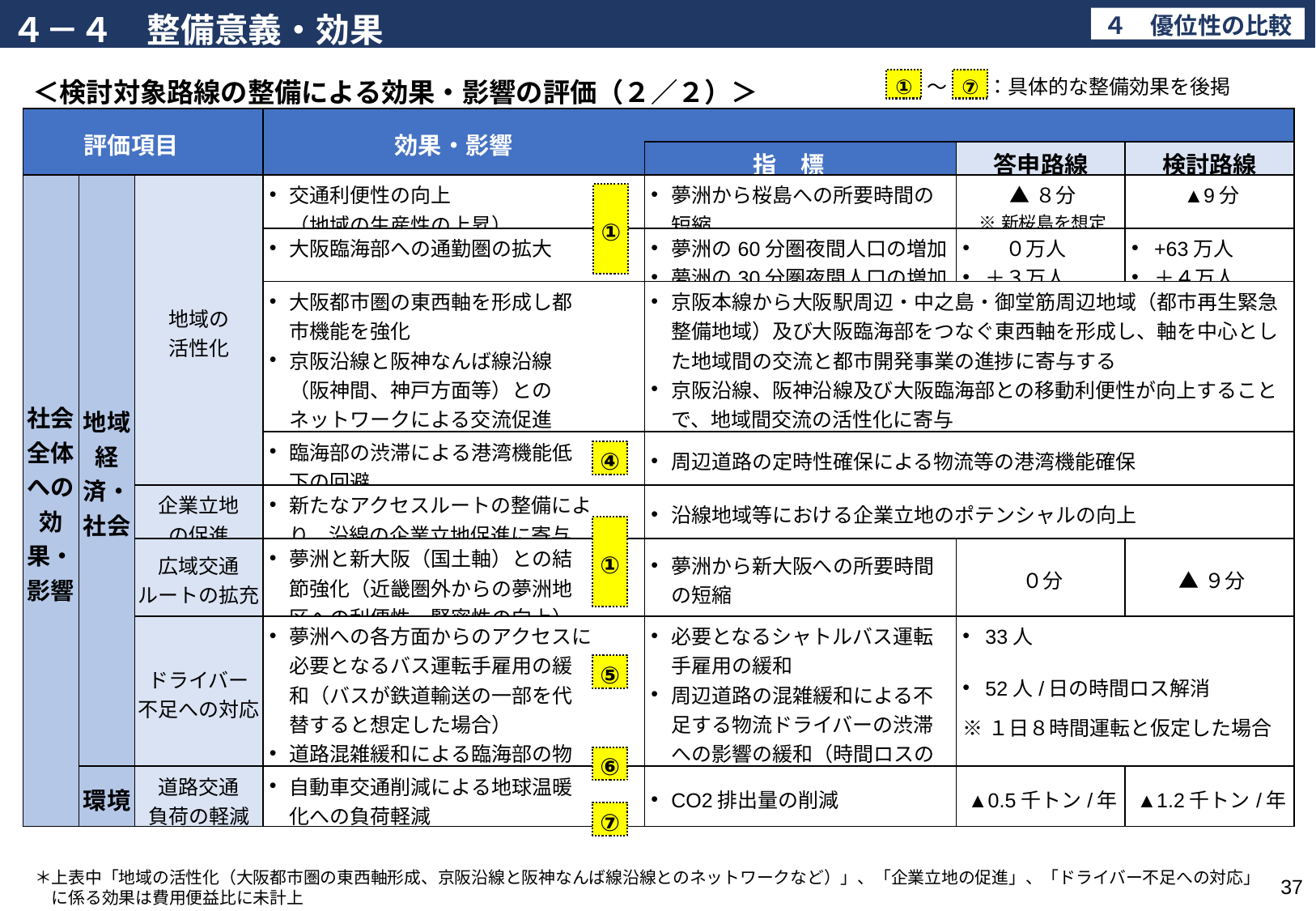

４－４　整備意義・効果
４　優位性の比較
　　～　　：具体的な整備効果を後掲
①
⑦
＜検討対象路線の整備による効果・影響の評価（２／２）＞
| 評価項目 |  |  | 効果・影響 |  |  |  |
| --- | --- | --- | --- | --- | --- | --- |
|  |  |  |  | 指　標 | 答申路線 | 検討路線 |
| 社会全体への効果・影響 | 地域経済・社会 | 地域の 活性化 | 交通利便性の向上 （地域の生産性の上昇） | 夢洲から桜島への所要時間の短縮 | ▲８分 ※新桜島を想定 | ▲9分 |
|  | 地域経済・社会 | 地域の 活性化 | 大阪臨海部への通勤圏の拡大 | 夢洲の60分圏夜間人口の増加 夢洲の30分圏夜間人口の増加 | ０万人 ＋３万人 | +63万人 ＋４万人 |
|  |  |  | 大阪都市圏の東西軸を形成し都市機能を強化 京阪沿線と阪神なんば線沿線（阪神間、神戸方面等）とのネットワークによる交流促進（各沿線地域の活性化） | 京阪本線から大阪駅周辺・中之島・御堂筋周辺地域（都市再生緊急整備地域）及び大阪臨海部をつなぐ東西軸を形成し、軸を中心とした地域間の交流と都市開発事業の進捗に寄与する 京阪沿線、阪神沿線及び大阪臨海部との移動利便性が向上することで、地域間交流の活性化に寄与 |  |  |
|  |  |  | 臨海部の渋滞による港湾機能低下の回避 | 周辺道路の定時性確保による物流等の港湾機能確保 |  |  |
|  |  | 企業立地 の促進 | 新たなアクセスルートの整備により、沿線の企業立地促進に寄与 | 沿線地域等における企業立地のポテンシャルの向上 |  |  |
|  |  | 広域交通 ルートの拡充 | 夢洲と新大阪（国土軸）との結節強化（近畿圏外からの夢洲地区への利便性・緊密性の向上） | 夢洲から新大阪への所要時間の短縮 | ０分 | ▲９分 |
|  |  | ドライバー 不足への対応 | 夢洲への各方面からのアクセスに必要となるバス運転手雇用の緩和（バスが鉄道輸送の一部を代替すると想定した場合） 道路混雑緩和による臨海部の物流ドライバーの負担軽減 | 必要となるシャトルバス運転手雇用の緩和 周辺道路の混雑緩和による不足する物流ドライバーの渋滞への影響の緩和（時間ロスの解消） | 33人 52人/日の時間ロス解消 ※１日８時間運転と仮定した場合 |  |
|  | 環境 | 道路交通 負荷の軽減 | 自動車交通削減による地球温暖化への負荷軽減 | CO2排出量の削減 | ▲0.5千トン/年 | ▲1.2千トン/年 |

①

④

①

⑤
⑥
⑦
＊上表中「地域の活性化（大阪都市圏の東西軸形成、京阪沿線と阪神なんば線沿線とのネットワークなど）」、「企業立地の促進」、「ドライバー不足への対応」
　に係る効果は費用便益比に未計上
37